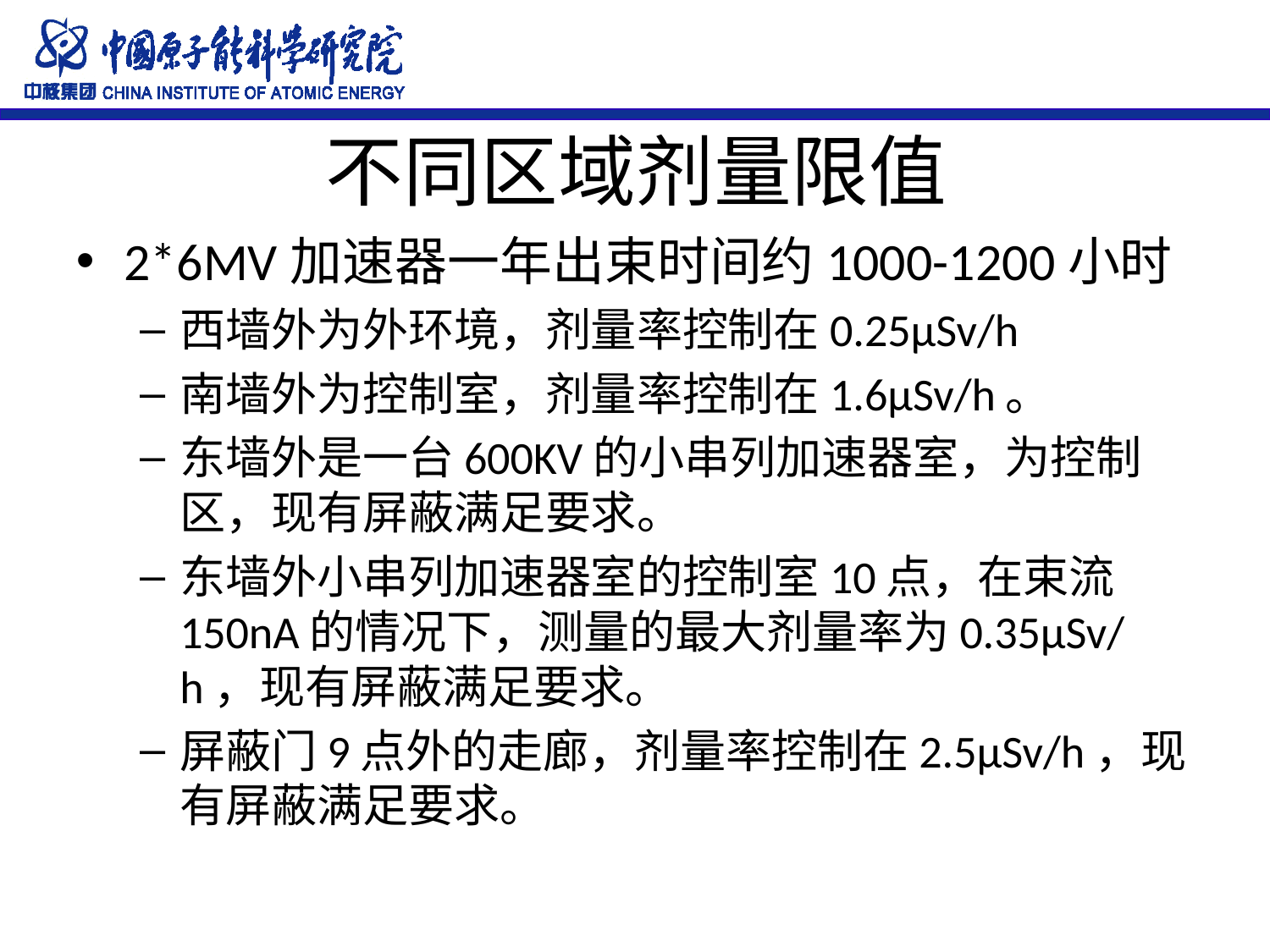

# 不同区域剂量限值
2*6MV加速器一年出束时间约1000-1200小时
西墙外为外环境，剂量率控制在0.25μSv/h
南墙外为控制室，剂量率控制在1.6μSv/h。
东墙外是一台600KV的小串列加速器室，为控制区，现有屏蔽满足要求。
东墙外小串列加速器室的控制室10点，在束流150nA的情况下，测量的最大剂量率为0.35μSv/h，现有屏蔽满足要求。
屏蔽门9点外的走廊，剂量率控制在2.5μSv/h，现有屏蔽满足要求。